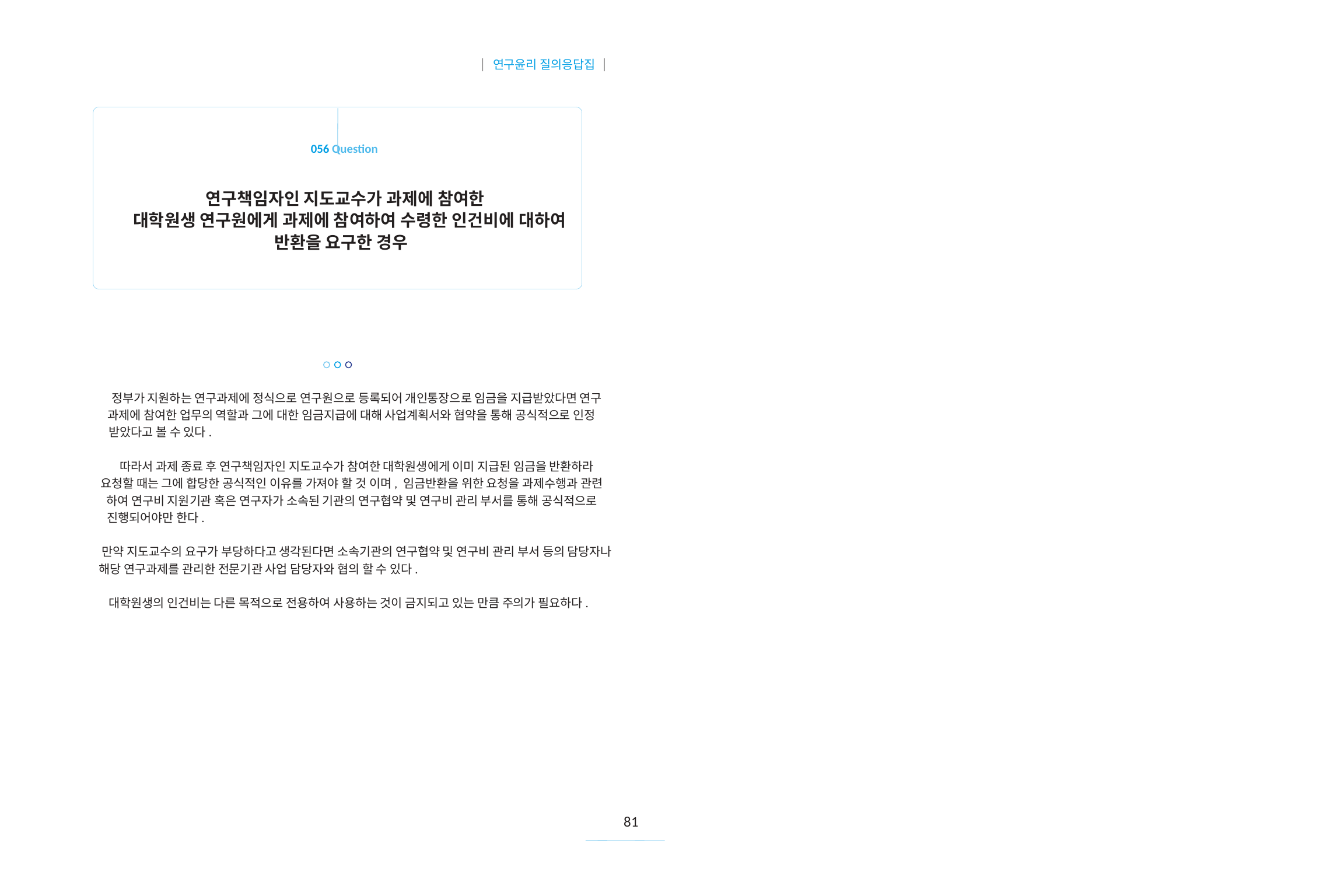

| 연구윤리 질의응답집 |

056 Question

연구책임자인 지도교수가 과제에 참여한
대학원생 연구원에게 과제에 참여하여 수령한 인건비에 대하여
반환을 요구한 경우

정부가 지원하는 연구과제에 정식으로 연구원으로 등록되어 개인통장으로 임금을 지급받았다면 연구
과제에 참여한 업무의 역할과 그에 대한 임금지급에 대해 사업계획서와 협약을 통해 공식적으로 인정
받았다고 볼 수 있다.
따라서 과제 종료 후 연구책임자인 지도교수가 참여한 대학원생에게 이미 지급된 임금을 반환하라
요청할 때는 그에 합당한 공식적인 이유를 가져야 할 것 이며, 임금반환을 위한 요청을 과제수행과 관련
하여 연구비 지원기관 혹은 연구자가 소속된 기관의 연구협약 및 연구비 관리 부서를 통해 공식적으로
진행되어야만 한다.
만약 지도교수의 요구가 부당하다고 생각된다면 소속기관의 연구협약 및 연구비 관리 부서 등의 담당자나
해당 연구과제를 관리한 전문기관 사업 담당자와 협의 할 수 있다.
대학원생의 인건비는 다른 목적으로 전용하여 사용하는 것이 금지되고 있는 만큼 주의가 필요하다.
81